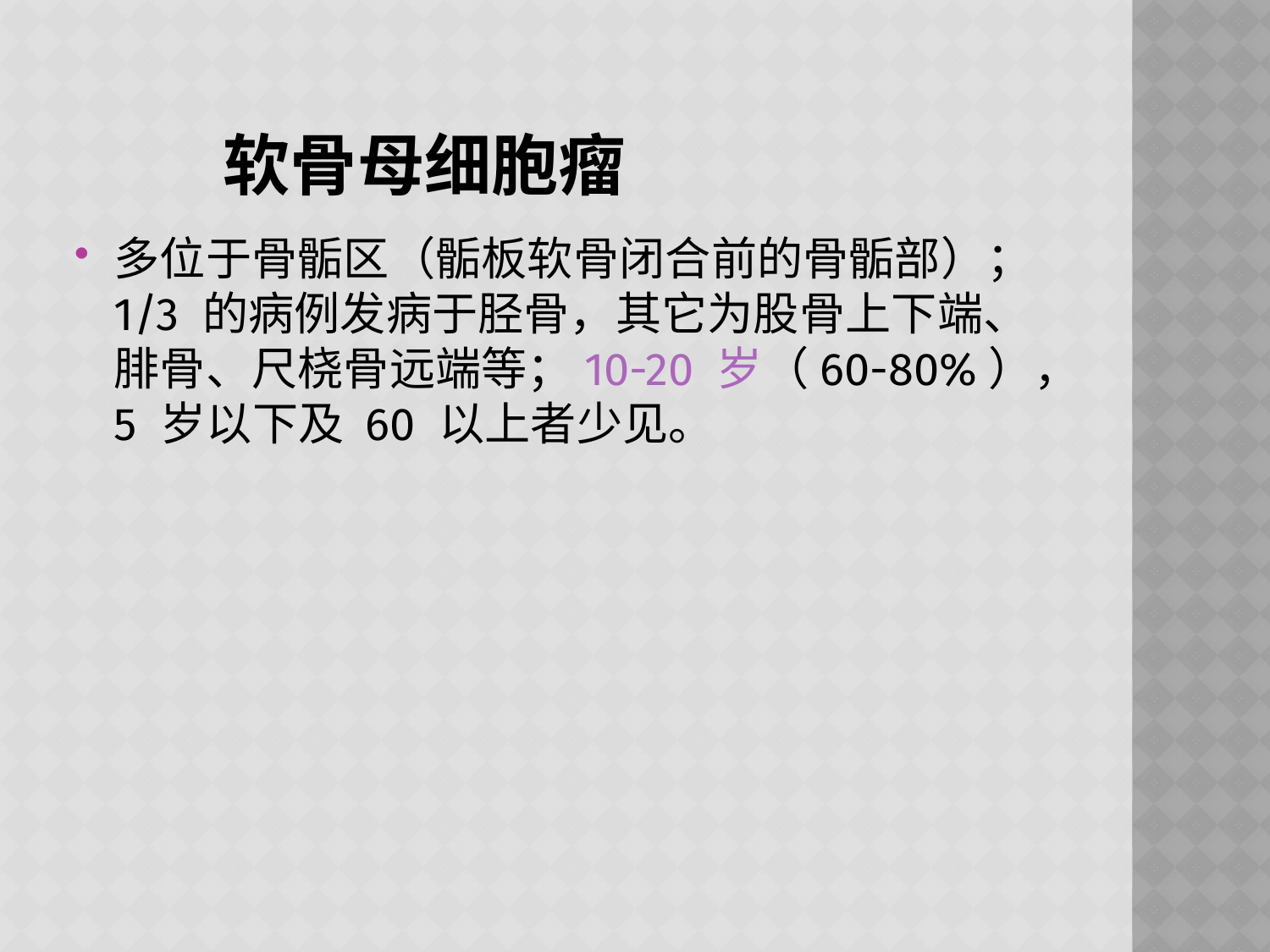

# 软骨母细胞瘤
多位于骨骺区（骺板软骨闭合前的骨骺部）；1/3 的病例发病于胫骨，其它为股骨上下端、腓骨、尺桡骨远端等；10-20 岁（60-80%），5 岁以下及 60 以上者少见。